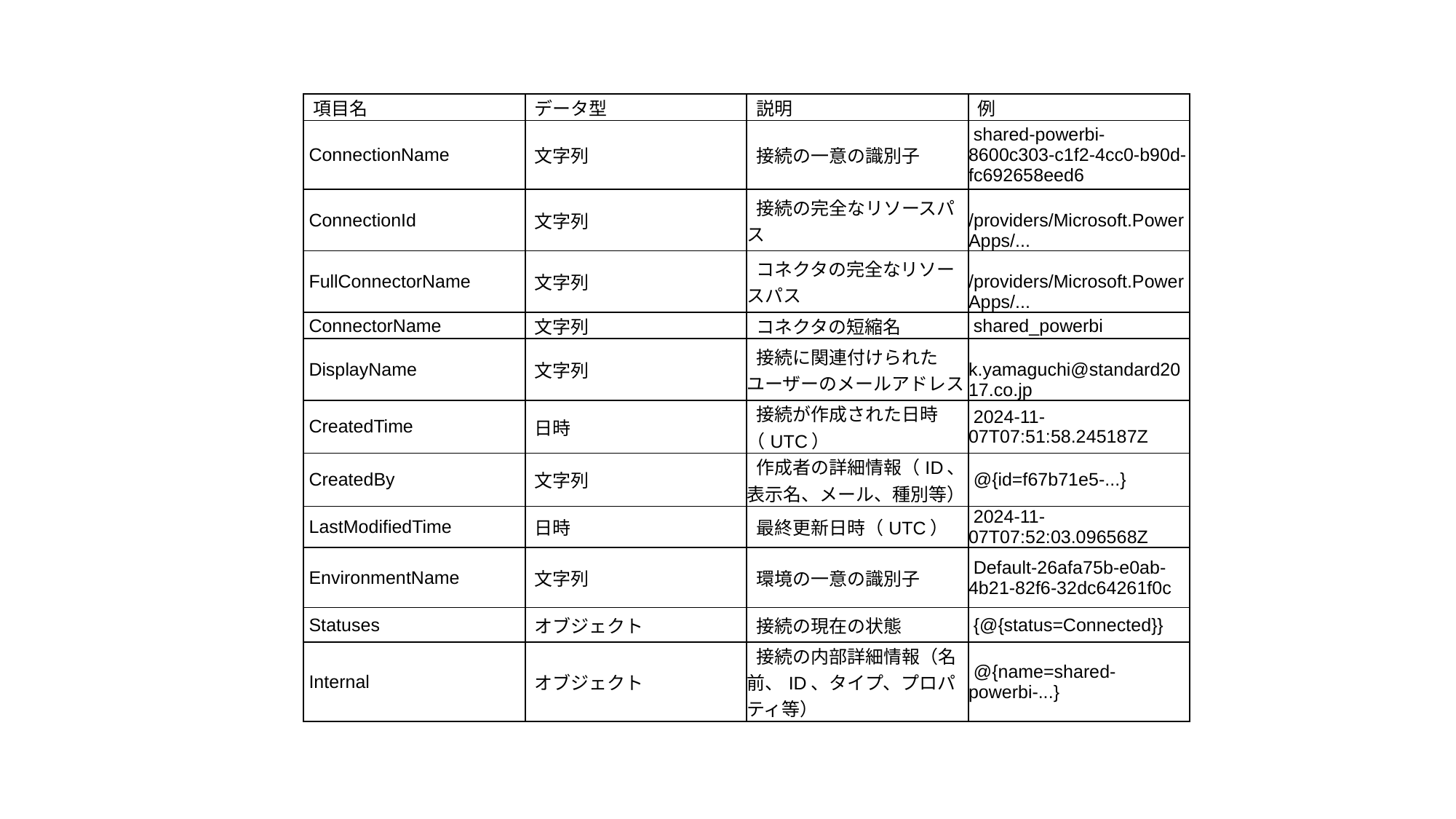

| 項目名 | データ型 | 説明 | 例 |
| --- | --- | --- | --- |
| ConnectionName | 文字列 | 接続の一意の識別子 | shared-powerbi-8600c303-c1f2-4cc0-b90d-fc692658eed6 |
| ConnectionId | 文字列 | 接続の完全なリソースパス | /providers/Microsoft.PowerApps/... |
| FullConnectorName | 文字列 | コネクタの完全なリソースパス | /providers/Microsoft.PowerApps/... |
| ConnectorName | 文字列 | コネクタの短縮名 | shared\_powerbi |
| DisplayName | 文字列 | 接続に関連付けられたユーザーのメールアドレス | k.yamaguchi@standard2017.co.jp |
| CreatedTime | 日時 | 接続が作成された日時（UTC） | 2024-11-07T07:51:58.245187Z |
| CreatedBy | 文字列 | 作成者の詳細情報（ID、表示名、メール、種別等） | @{id=f67b71e5-...} |
| LastModifiedTime | 日時 | 最終更新日時（UTC） | 2024-11-07T07:52:03.096568Z |
| EnvironmentName | 文字列 | 環境の一意の識別子 | Default-26afa75b-e0ab-4b21-82f6-32dc64261f0c |
| Statuses | オブジェクト | 接続の現在の状態 | {@{status=Connected}} |
| Internal | オブジェクト | 接続の内部詳細情報（名前、ID、タイプ、プロパティ等） | @{name=shared-powerbi-...} |